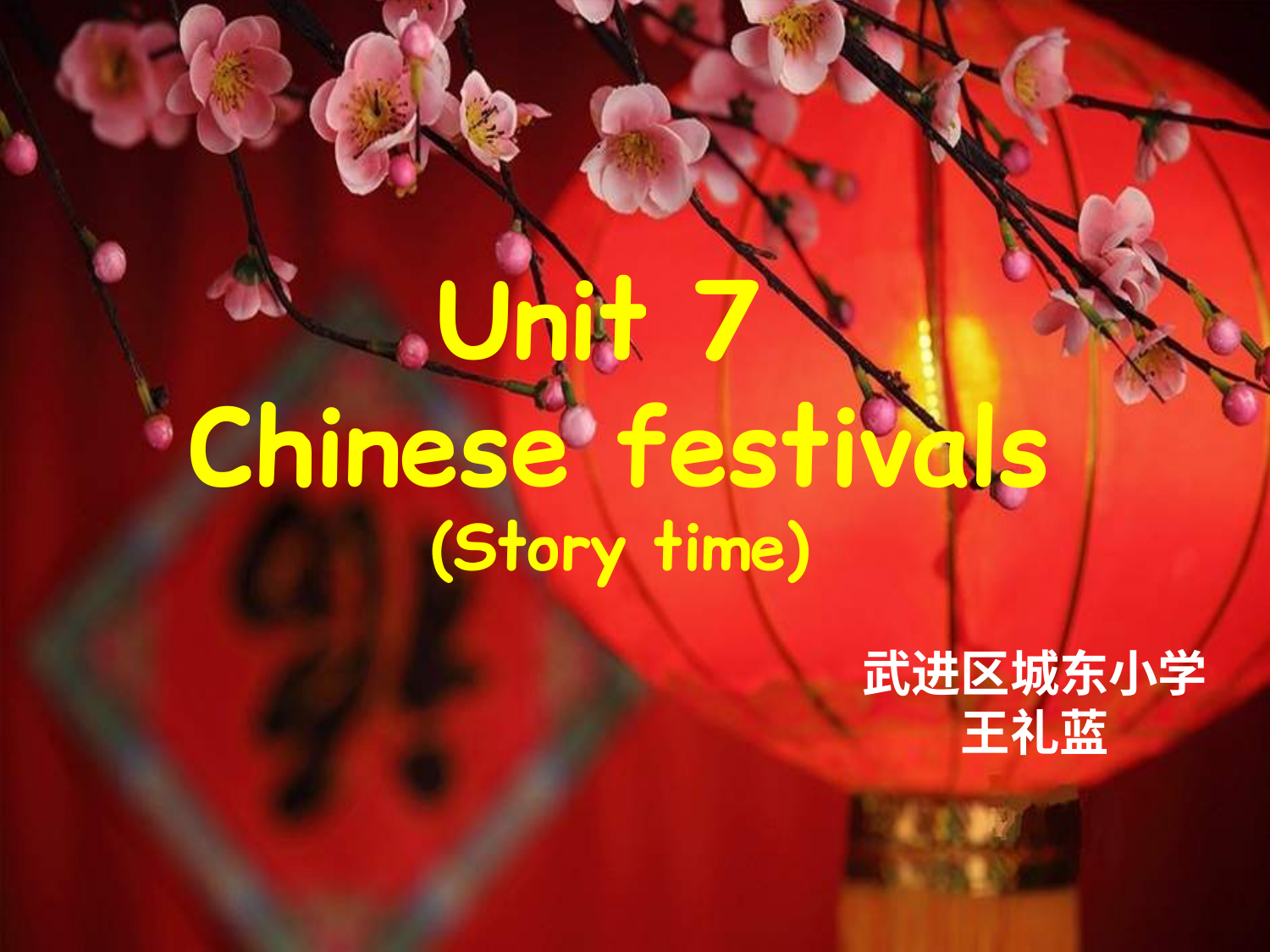

# Unit 7 Chinese festivals (Story time)
武进区城东小学
王礼蓝